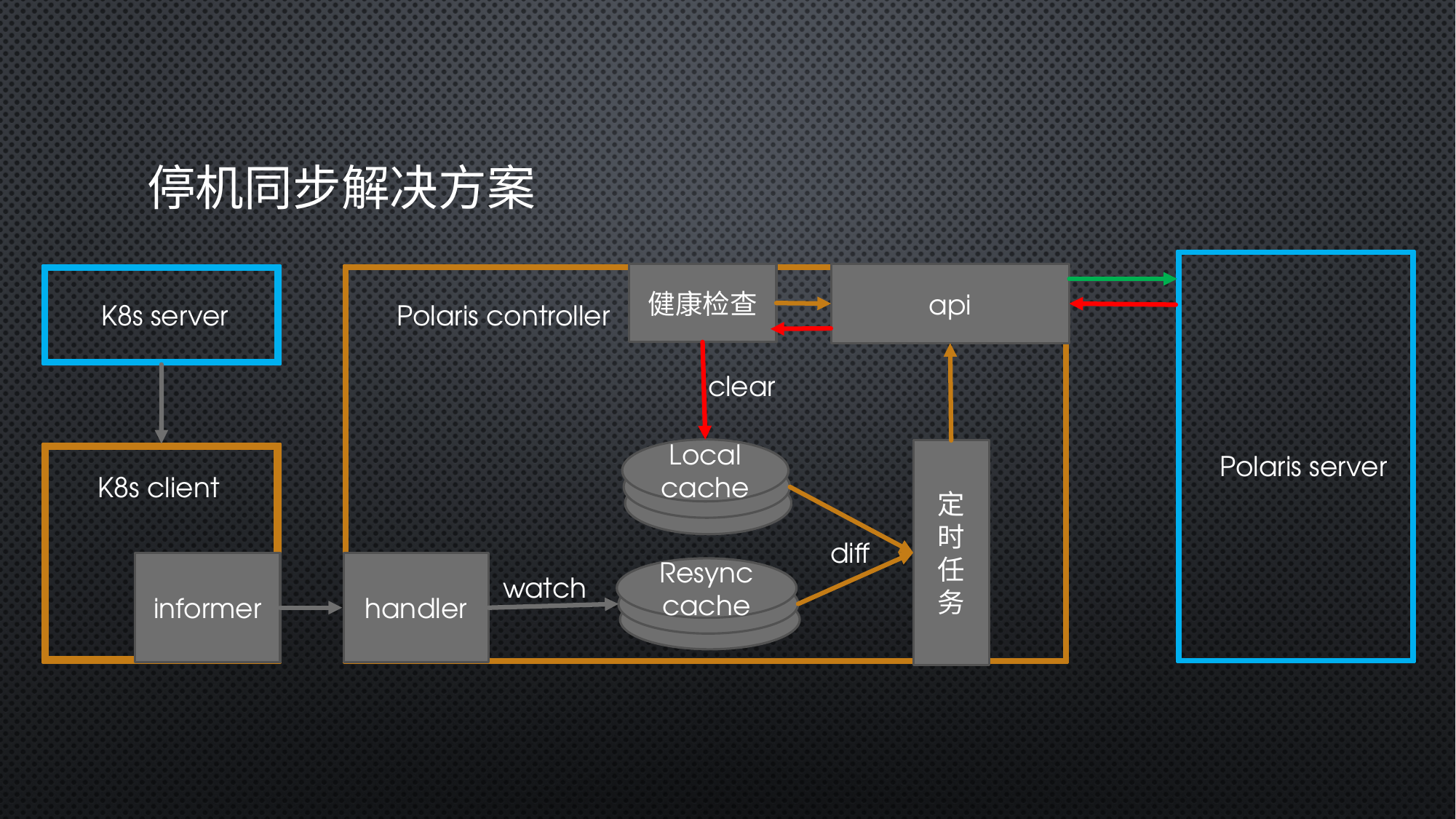

# 停机同步解决方案

健康检查
api

K8s server
Polaris controller
clear

Local cache
定时任务
Polaris server

K8s client
diff
informer
handler

Resync cache
watch